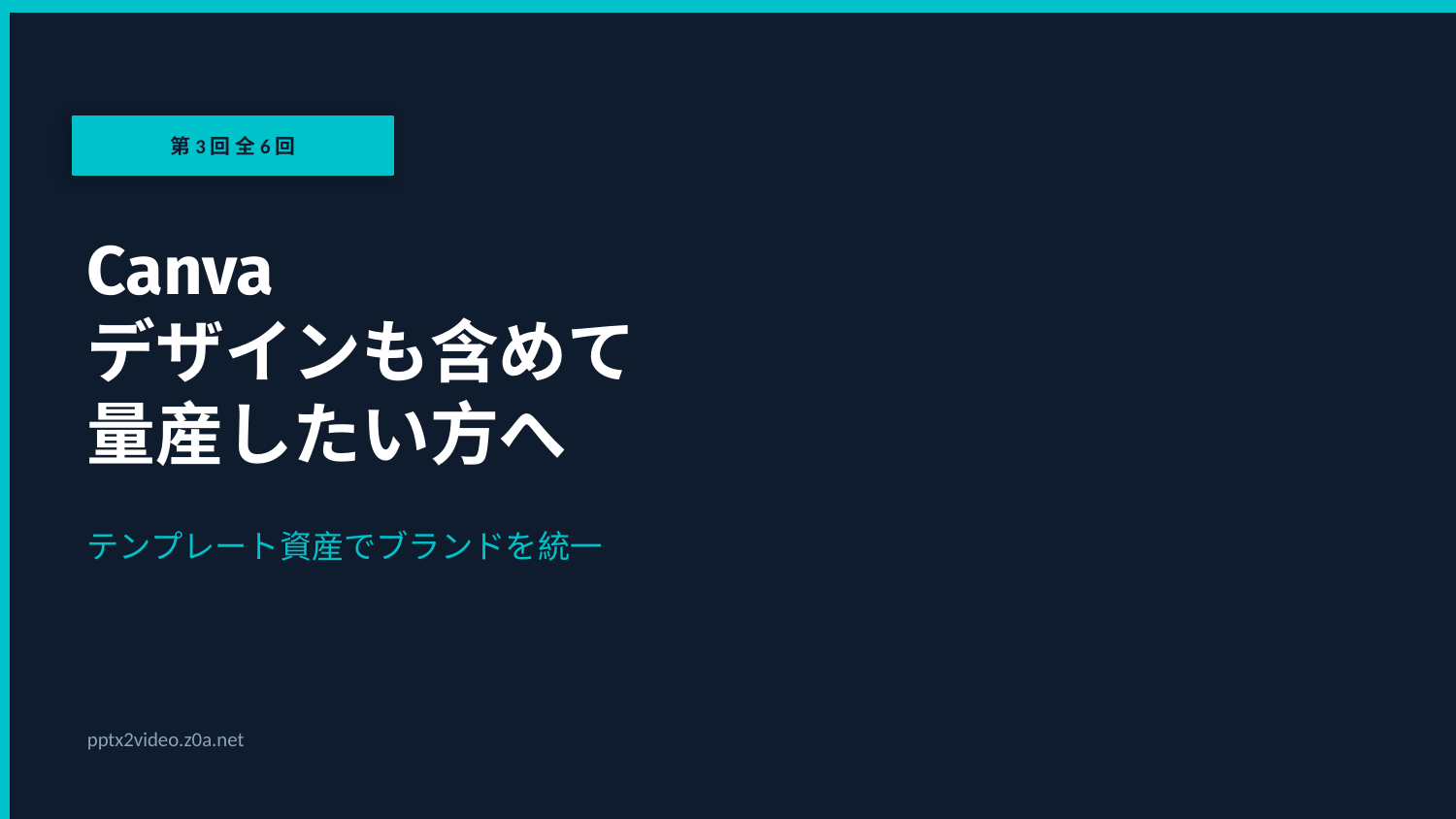

第3回 全6回
Canva
デザインも含めて
量産したい方へ
テンプレート資産でブランドを統一
pptx2video.z0a.net